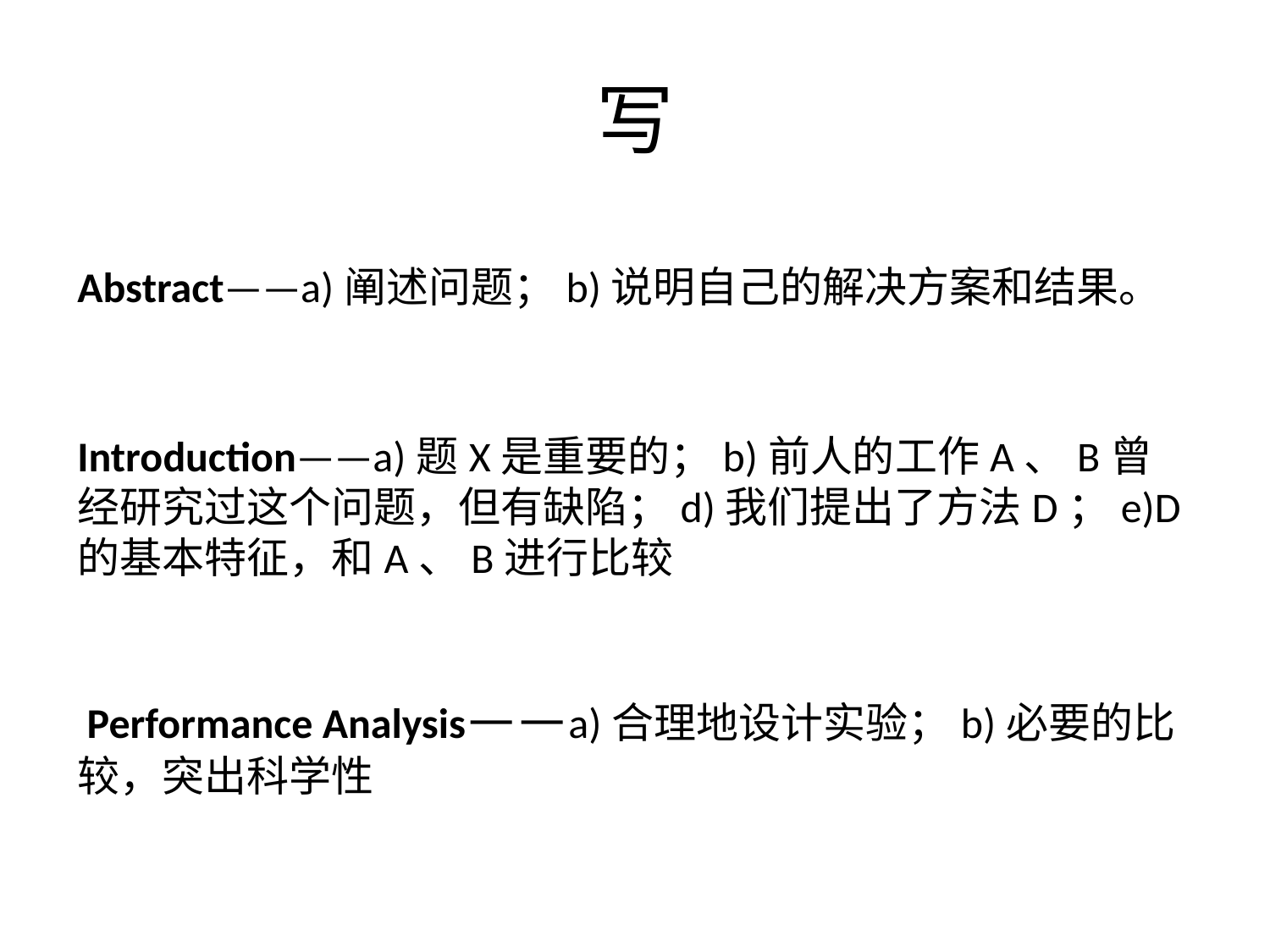

# 写
Abstract——a)阐述问题；b)说明自己的解决方案和结果。
Introduction——a)题X是重要的；b)前人的工作A、B曾经研究过这个问题，但有缺陷；d)我们提出了方法D；e)D的基本特征，和A、B进行比较
 Performance Analysis——a)合理地设计实验；b)必要的比较，突出科学性